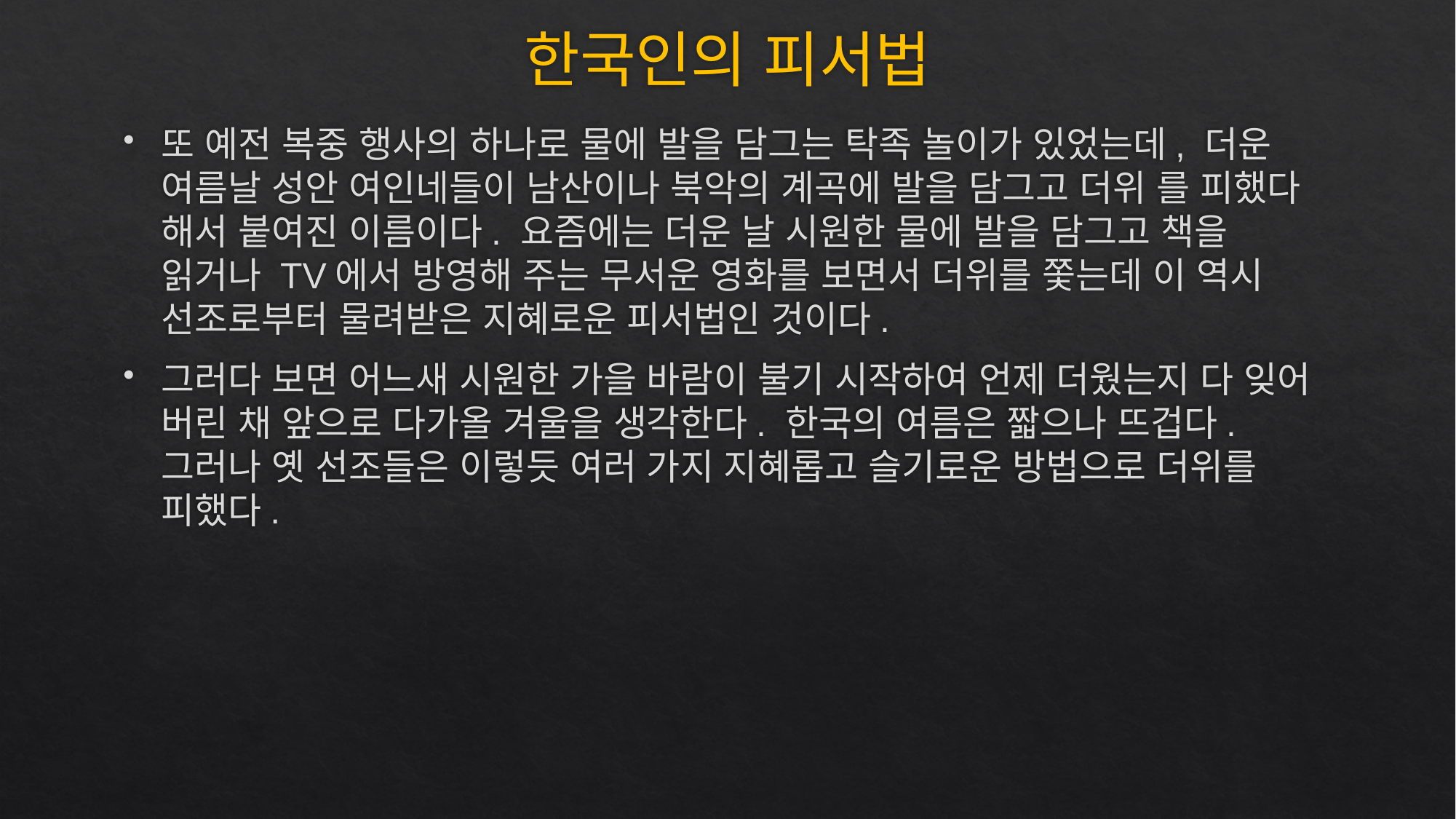

# 한국인의 피서법
또 예전 복중 행사의 하나로 물에 발을 담그는 탁족 놀이가 있었는데, 더운 여름날 성안 여인네들이 남산이나 북악의 계곡에 발을 담그고 더위 를 피했다 해서 붙여진 이름이다. 요즘에는 더운 날 시원한 물에 발을 담그고 책을 읽거나 TV에서 방영해 주는 무서운 영화를 보면서 더위를 쫓는데 이 역시 선조로부터 물려받은 지혜로운 피서법인 것이다.
그러다 보면 어느새 시원한 가을 바람이 불기 시작하여 언제 더웠는지 다 잊어 버린 채 앞으로 다가올 겨울을 생각한다. 한국의 여름은 짧으나 뜨겁다. 그러나 옛 선조들은 이렇듯 여러 가지 지혜롭고 슬기로운 방법으로 더위를 피했다.